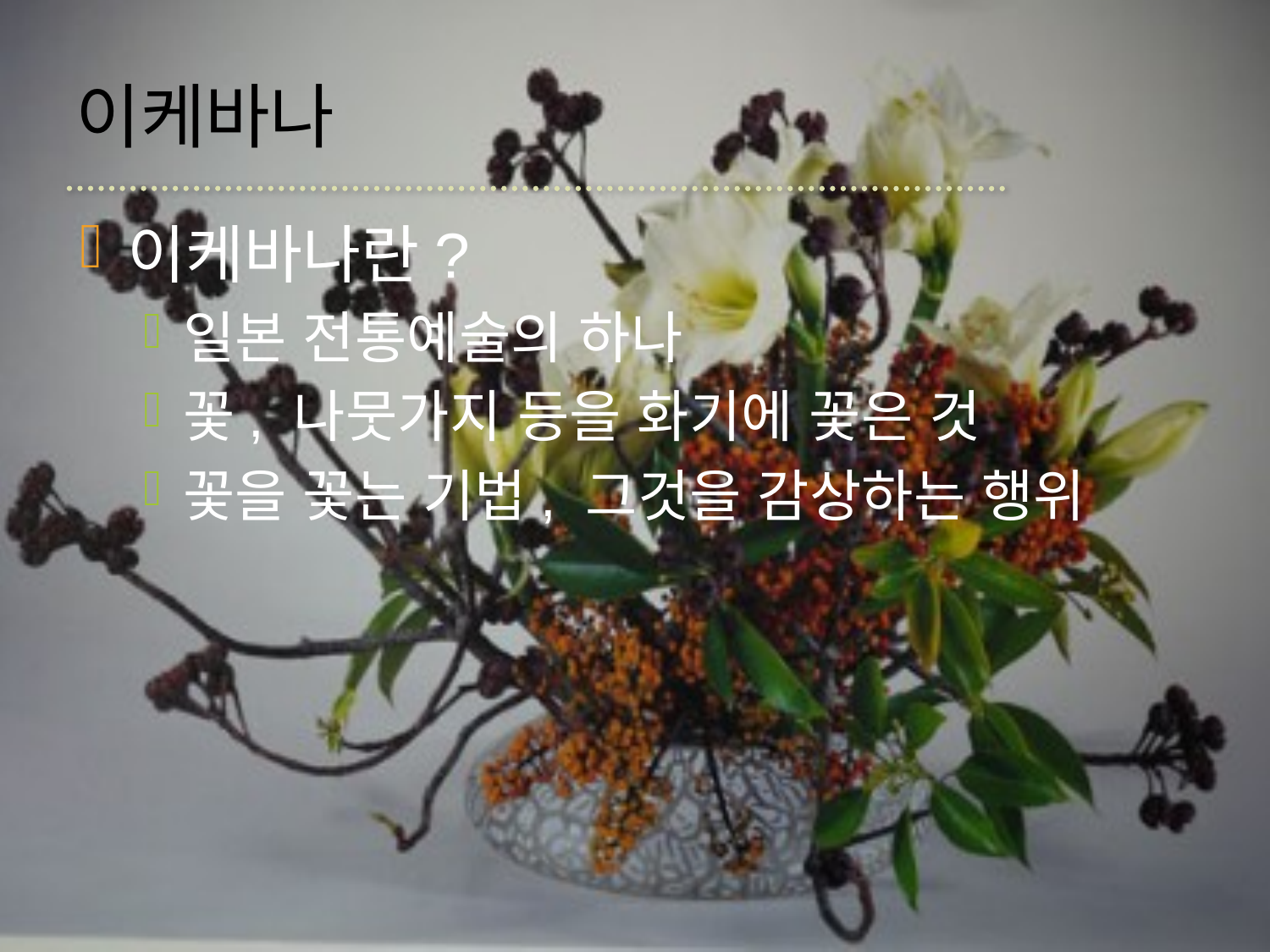

# 이케바나
이케바나란?
일본 전통예술의 하나
꽃, 나뭇가지 등을 화기에 꽃은 것
꽃을 꽃는 기법, 그것을 감상하는 행위